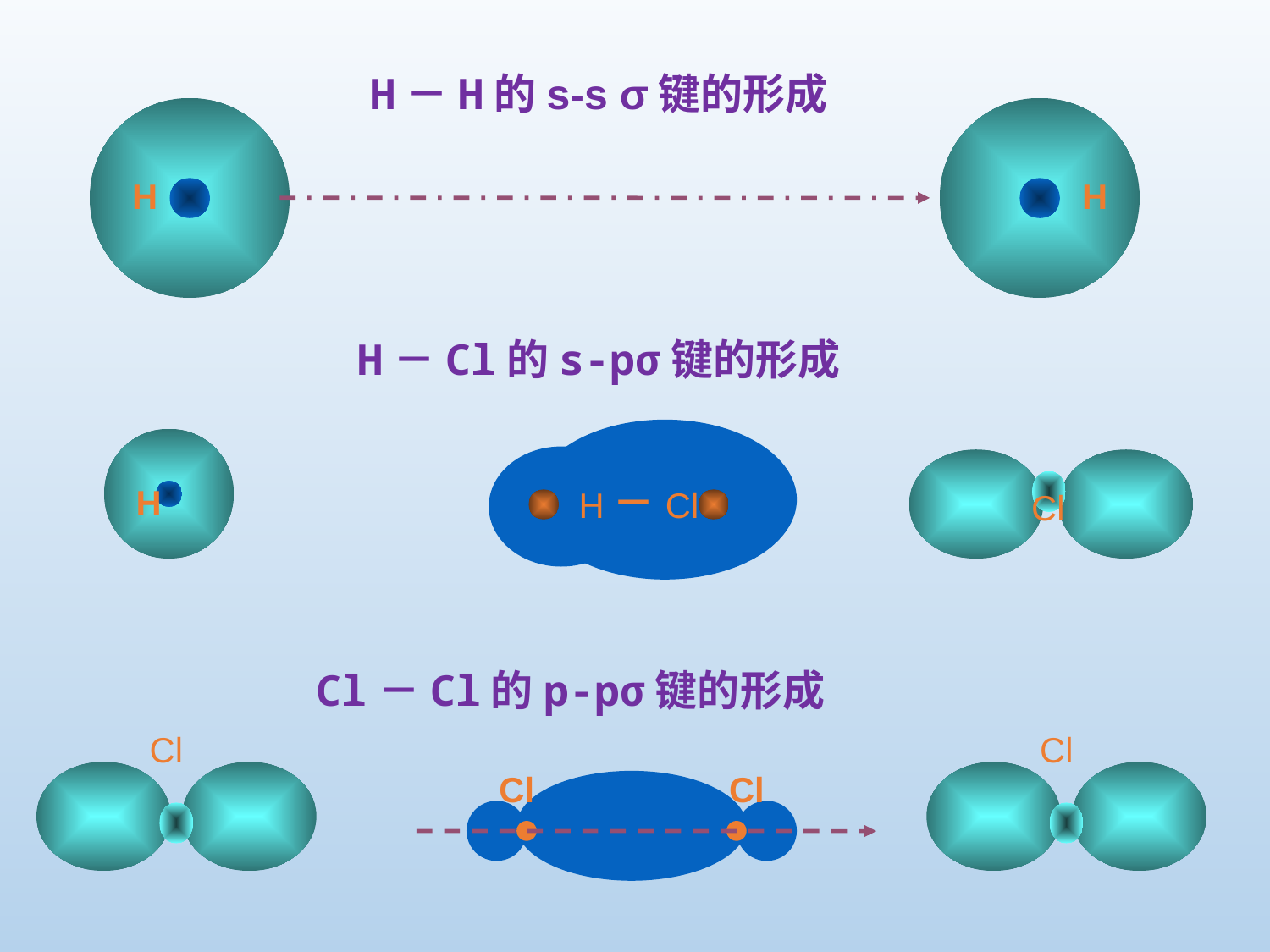

H－H的s-s σ键的形成

H

H

H－Cl的s-pσ键的形成

H－Cl

H

Cl
Cl－Cl的p-pσ键的形成
Cl

Cl

Cl
Cl